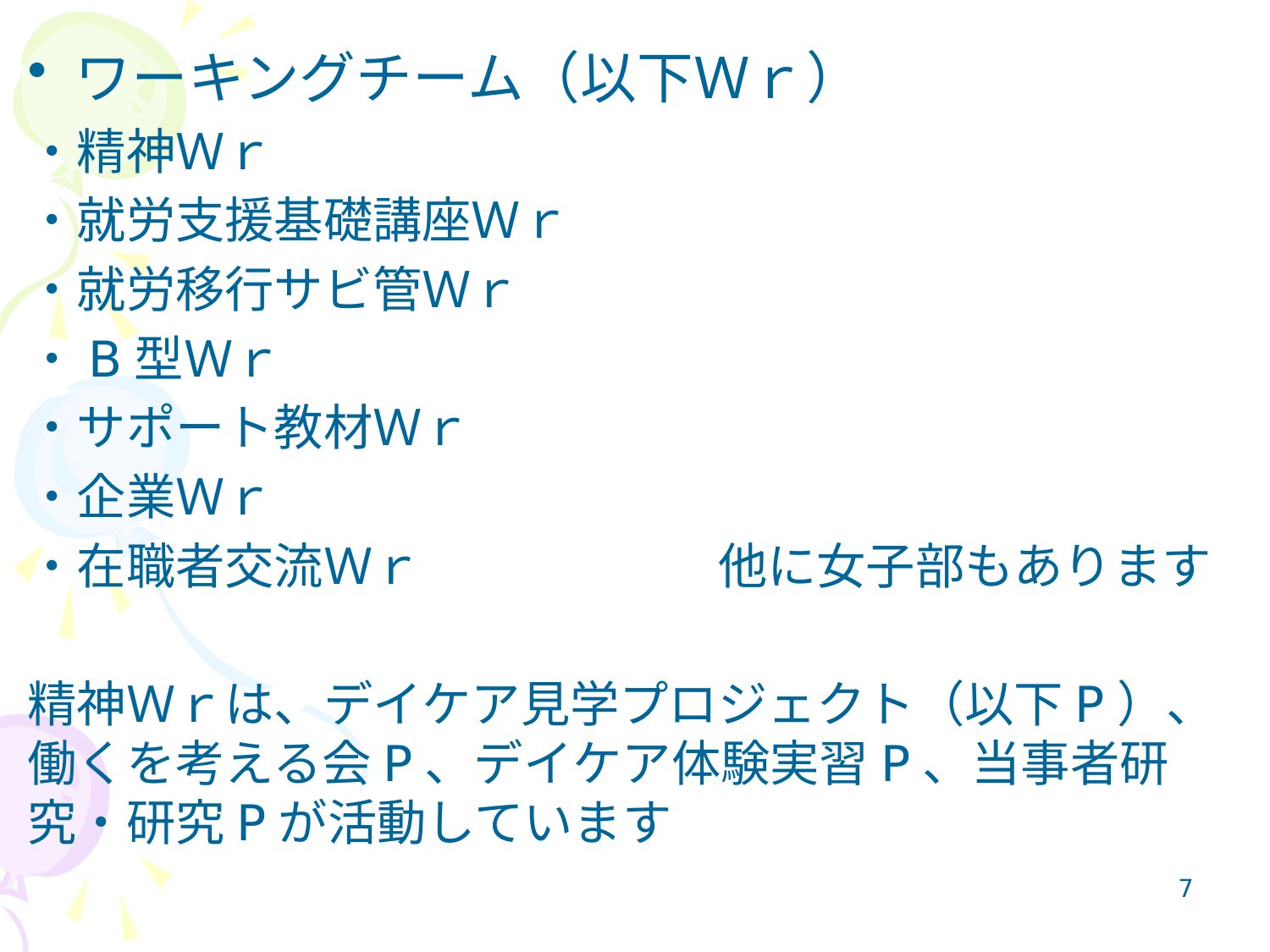

ワーキングチーム（以下Ｗｒ）
・精神Ｗｒ
・就労支援基礎講座Ｗｒ
・就労移行サビ管Ｗｒ
・B型Ｗｒ
・サポート教材Ｗｒ
・企業Ｗｒ
・在職者交流Ｗｒ　　　　　　他に女子部もあります

精神Ｗｒは、デイケア見学プロジェクト（以下P）、働くを考える会P、デイケア体験実習P、当事者研究・研究Pが活動しています
7